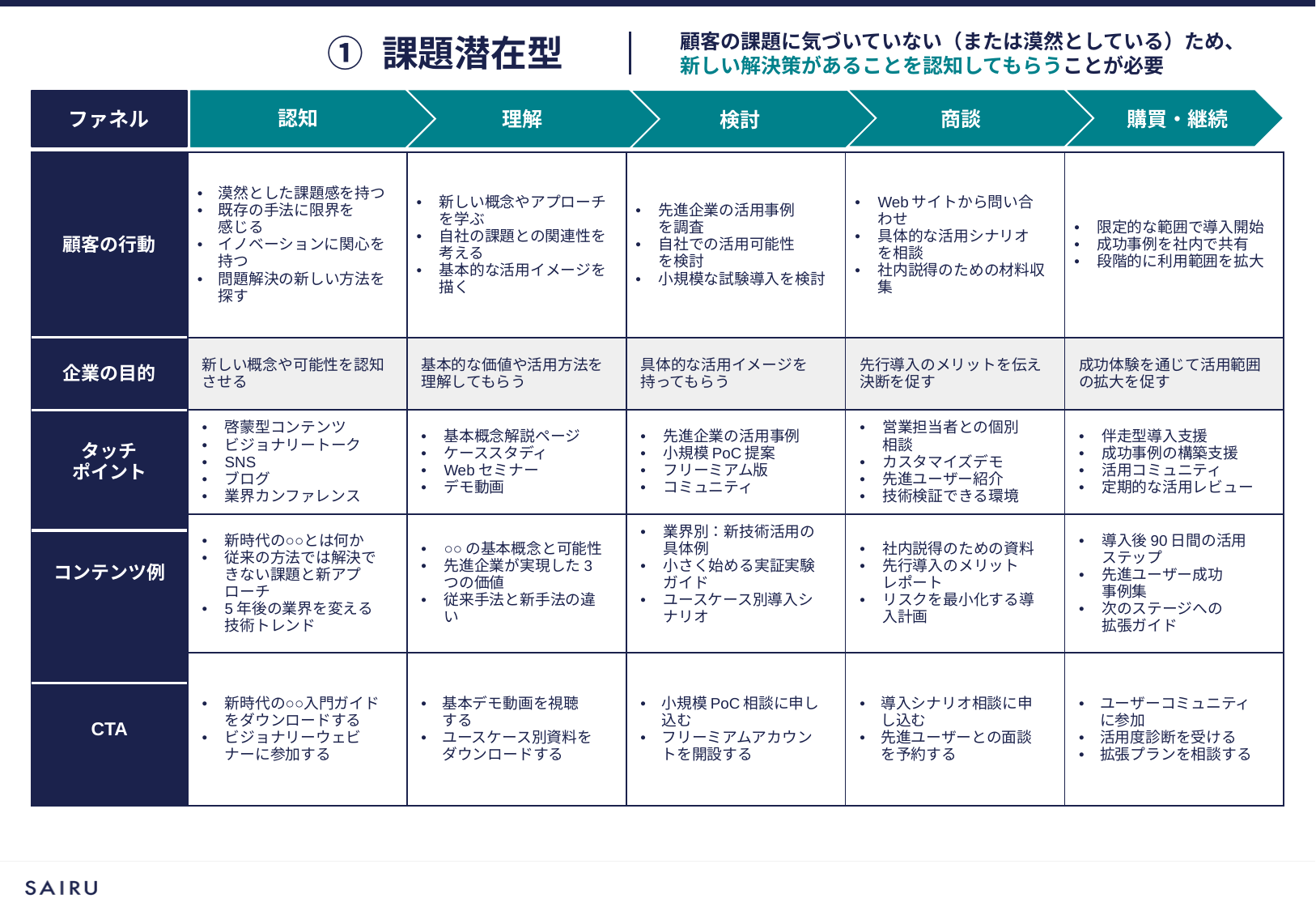

顧客の課題に気づいていない（または漠然としている）ため、
新しい解決策があることを認知してもらうことが必要
① 課題潜在型

検討
認知

ファネル
理解
商談
購買・継続
| 顧客の行動 | 漠然とした課題感を持つ 既存の手法に限界を 感じる イノベーションに関心を持つ 問題解決の新しい方法を探す | 新しい概念やアプローチを学ぶ 自社の課題との関連性を考える 基本的な活用イメージを描く | 先進企業の活用事例 を調査 自社での活用可能性 を検討 小規模な試験導入を検討 | Webサイトから問い合 わせ 具体的な活用シナリオ を相談 社内説得のための材料収集 | 限定的な範囲で導入開始 成功事例を社内で共有 段階的に利用範囲を拡大 |
| --- | --- | --- | --- | --- | --- |
| 企業の目的 | 新しい概念や可能性を認知させる | 基本的な価値や活用方法を理解してもらう | 具体的な活用イメージを持ってもらう | 先行導入のメリットを伝え決断を促す | 成功体験を通じて活用範囲の拡大を促す |
| タッチ ポイント | 啓蒙型コンテンツ ビジョナリートーク SNS ブログ 業界カンファレンス | 基本概念解説ページ ケーススタディ Webセミナー デモ動画 | 先進企業の活用事例 小規模PoC提案 フリーミアム版 コミュニティ | 営業担当者との個別 相談 カスタマイズデモ 先進ユーザー紹介 技術検証できる環境 | 伴走型導入支援 成功事例の構築支援 活用コミュニティ 定期的な活用レビュー |
| コンテンツ例 | 新時代の○○とは何か 従来の方法では解決できない課題と新アプローチ 5年後の業界を変える技術トレンド | ○○の基本概念と可能性 先進企業が実現した3つの価値 従来手法と新手法の違い | 業界別：新技術活用の具体例 小さく始める実証実験ガイド ユースケース別導入シナリオ | 社内説得のための資料 先行導入のメリット レポート リスクを最小化する導入計画 | 導入後90日間の活用 ステップ 先進ユーザー成功 事例集 次のステージへの 拡張ガイド |
| CTA | 新時代の○○入門ガイドをダウンロードする ビジョナリーウェビナーに参加する | 基本デモ動画を視聴 する ユースケース別資料をダウンロードする | 小規模PoC相談に申し込む フリーミアムアカウントを開設する | 導入シナリオ相談に申し込む 先進ユーザーとの面談を予約する | ユーザーコミュニティに参加 活用度診断を受ける 拡張プランを相談する |